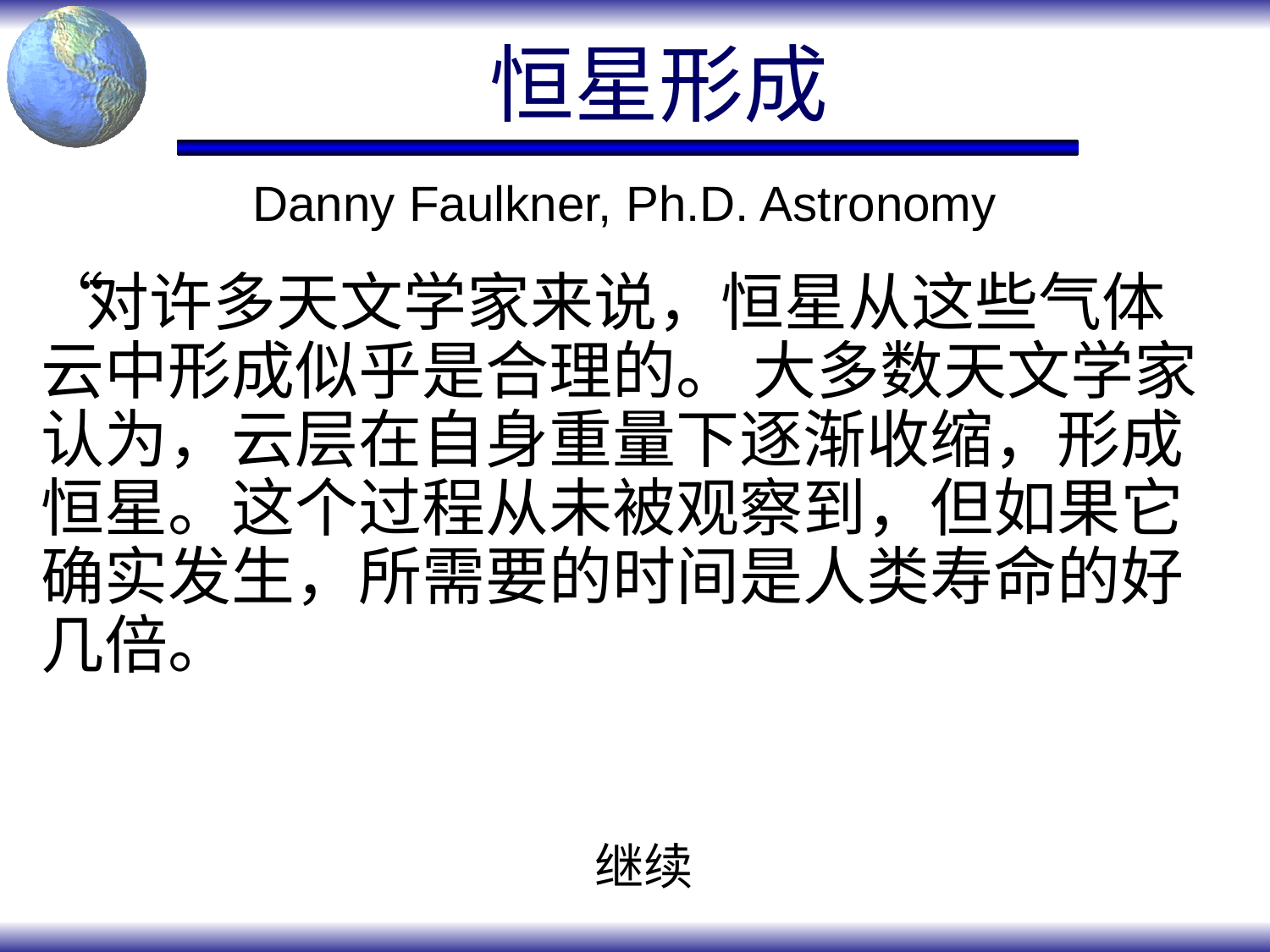

# 恒星形成
Danny Faulkner, Ph.D. Astronomy
“对许多天文学家来说，恒星从这些气体云中形成似乎是合理的。 大多数天文学家认为，云层在自身重量下逐渐收缩，形成恒星。这个过程从未被观察到，但如果它确实发生，所需要的时间是人类寿命的好几倍。
继续